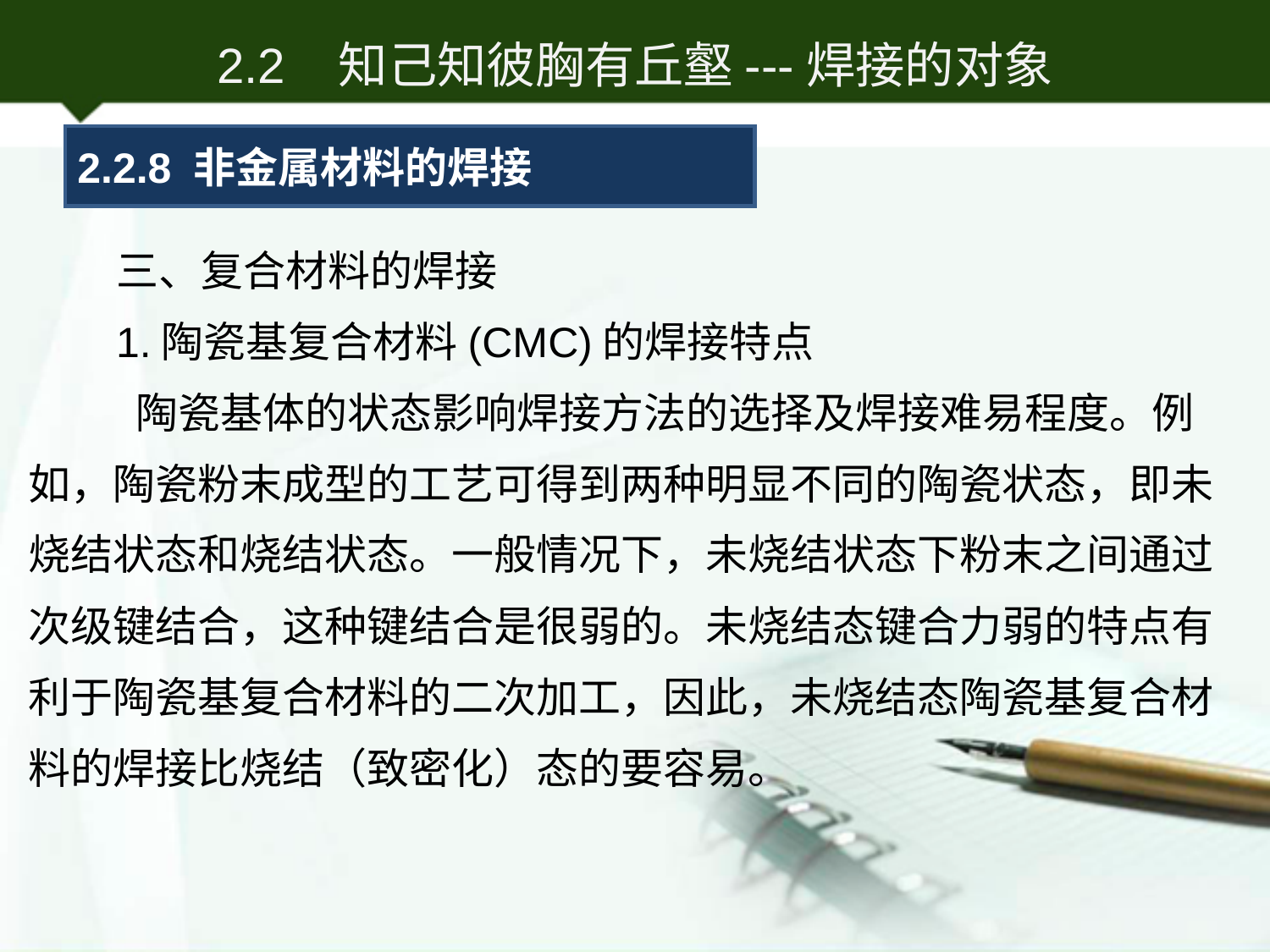

2.2   知己知彼胸有丘壑---焊接的对象
2.2.8 非金属材料的焊接
三、复合材料的焊接
1.陶瓷基复合材料(CMC)的焊接特点
 陶瓷基体的状态影响焊接方法的选择及焊接难易程度。例如，陶瓷粉末成型的工艺可得到两种明显不同的陶瓷状态，即未烧结状态和烧结状态。一般情况下，未烧结状态下粉末之间通过次级键结合，这种键结合是很弱的。未烧结态键合力弱的特点有利于陶瓷基复合材料的二次加工，因此，未烧结态陶瓷基复合材料的焊接比烧结（致密化）态的要容易。